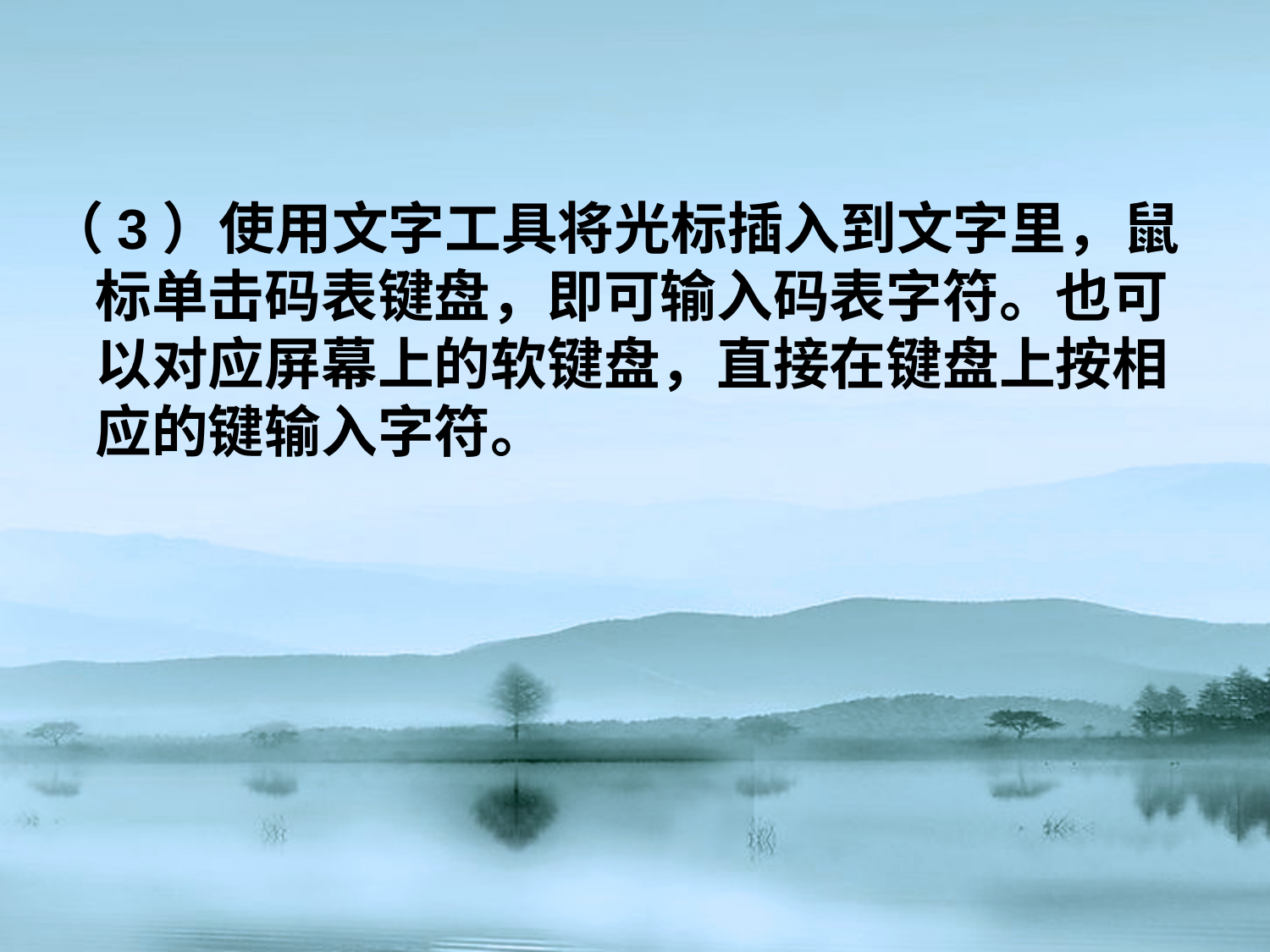

#
（3）使用文字工具将光标插入到文字里，鼠标单击码表键盘，即可输入码表字符。也可以对应屏幕上的软键盘，直接在键盘上按相应的键输入字符。